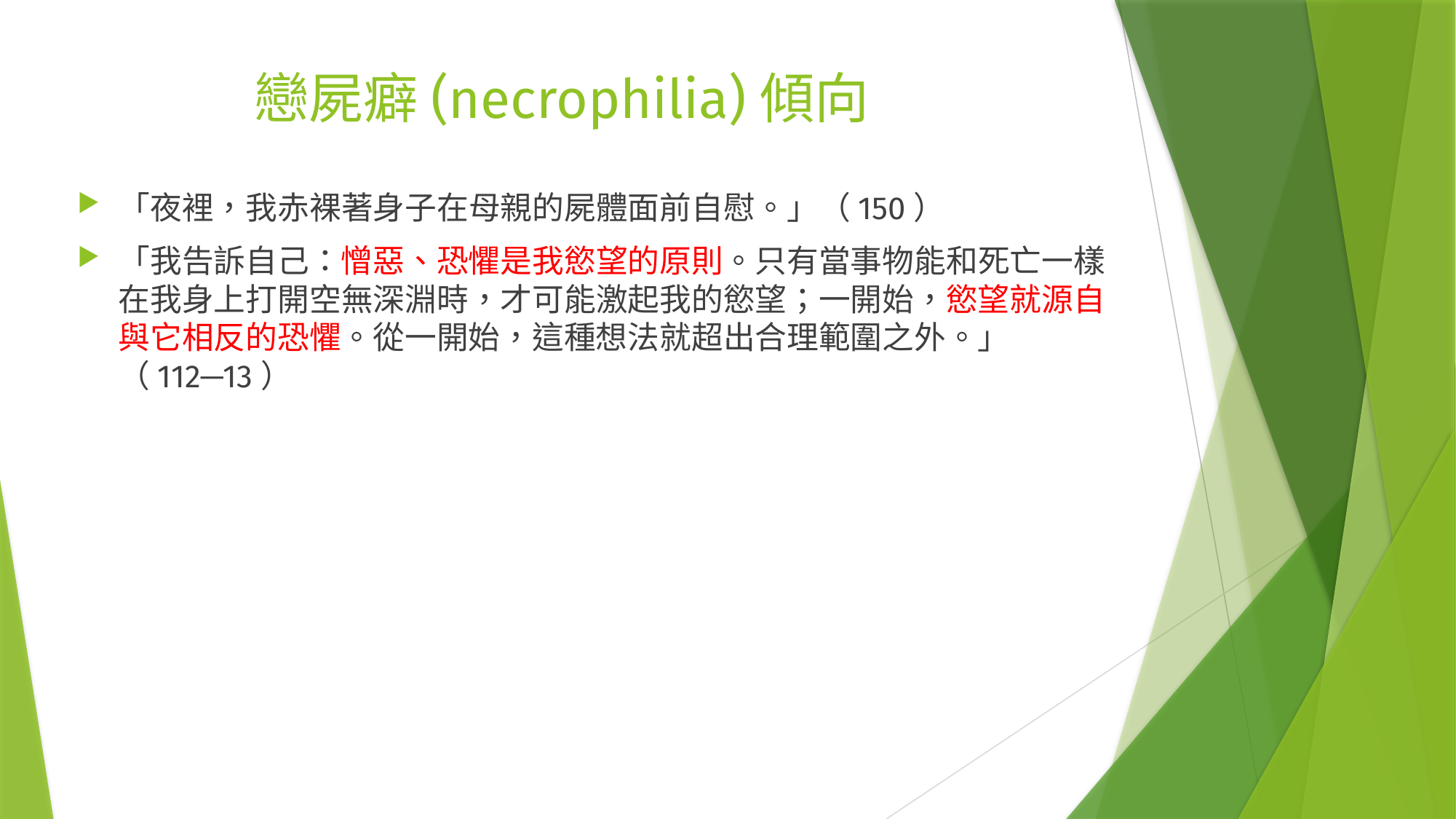

# 戀屍癖(necrophilia)傾向
「夜裡，我赤裸著身子在母親的屍體面前自慰。」（150）
「我告訴自己：憎惡、恐懼是我慾望的原則。只有當事物能和死亡一樣在我身上打開空無深淵時，才可能激起我的慾望；一開始，慾望就源自與它相反的恐懼。從一開始，這種想法就超出合理範圍之外。」（112─13）